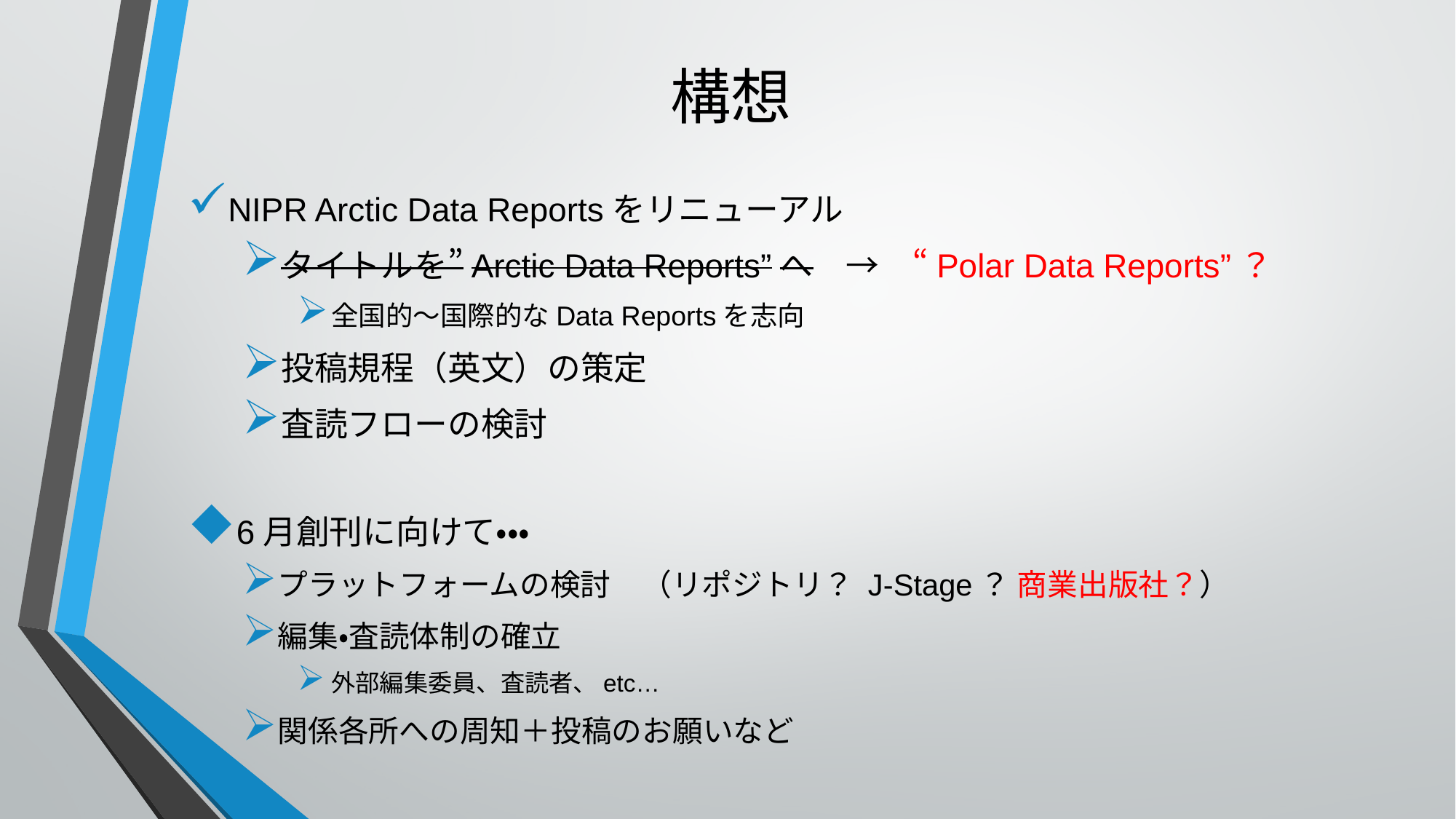

# 構想
NIPR Arctic Data Reportsをリニューアル
タイトルを”Arctic Data Reports”へ　→　“Polar Data Reports”？
全国的～国際的なData Reportsを志向
投稿規程（英文）の策定
査読フローの検討

6月創刊に向けて・・・
プラットフォームの検討　（リポジトリ？ J-Stage？ 商業出版社？）
編集・査読体制の確立
外部編集委員、査読者、etc…
関係各所への周知＋投稿のお願いなど